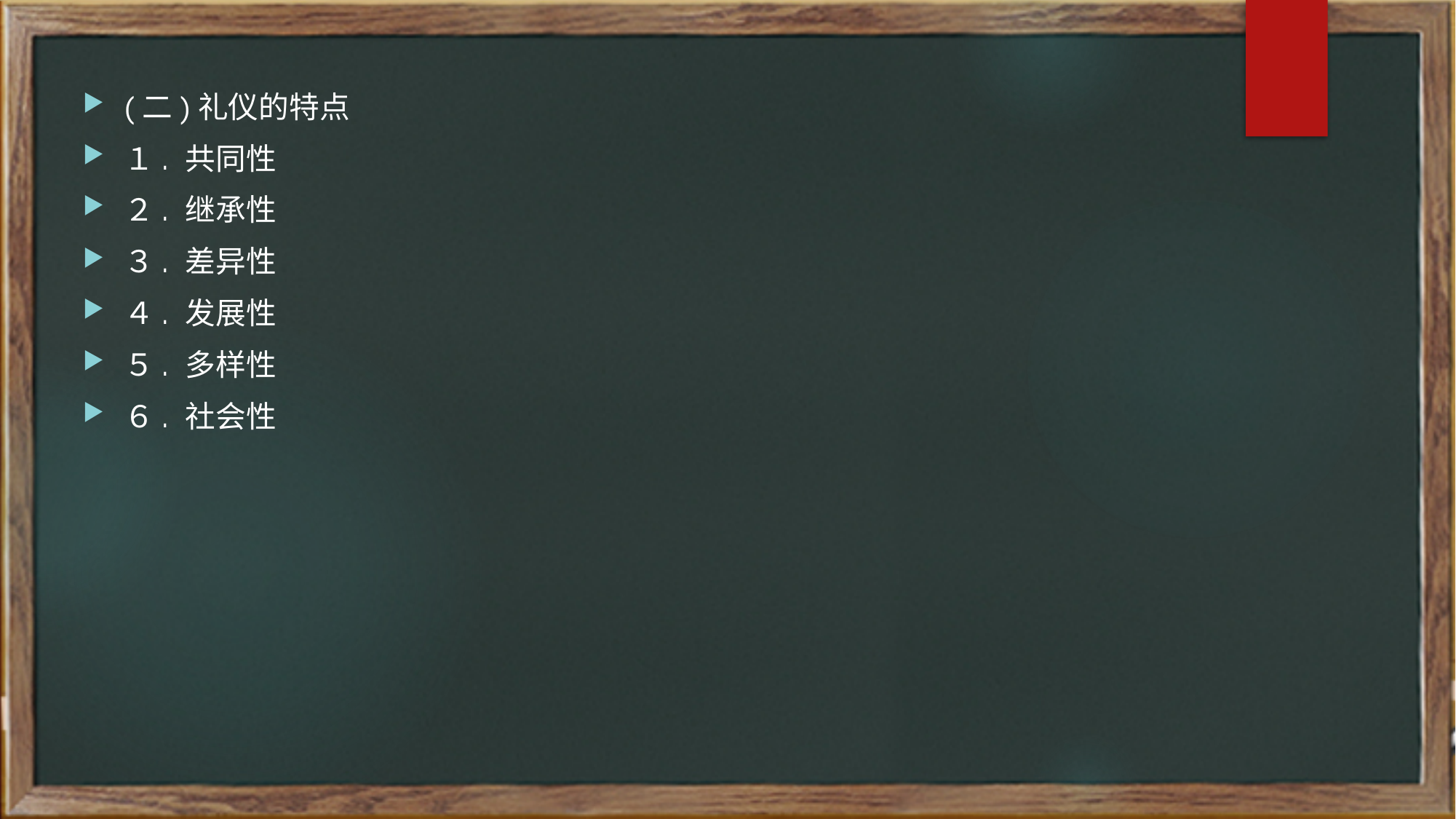

(二)礼仪的特点
１. 共同性
２. 继承性
３. 差异性
４. 发展性
５. 多样性
６. 社会性